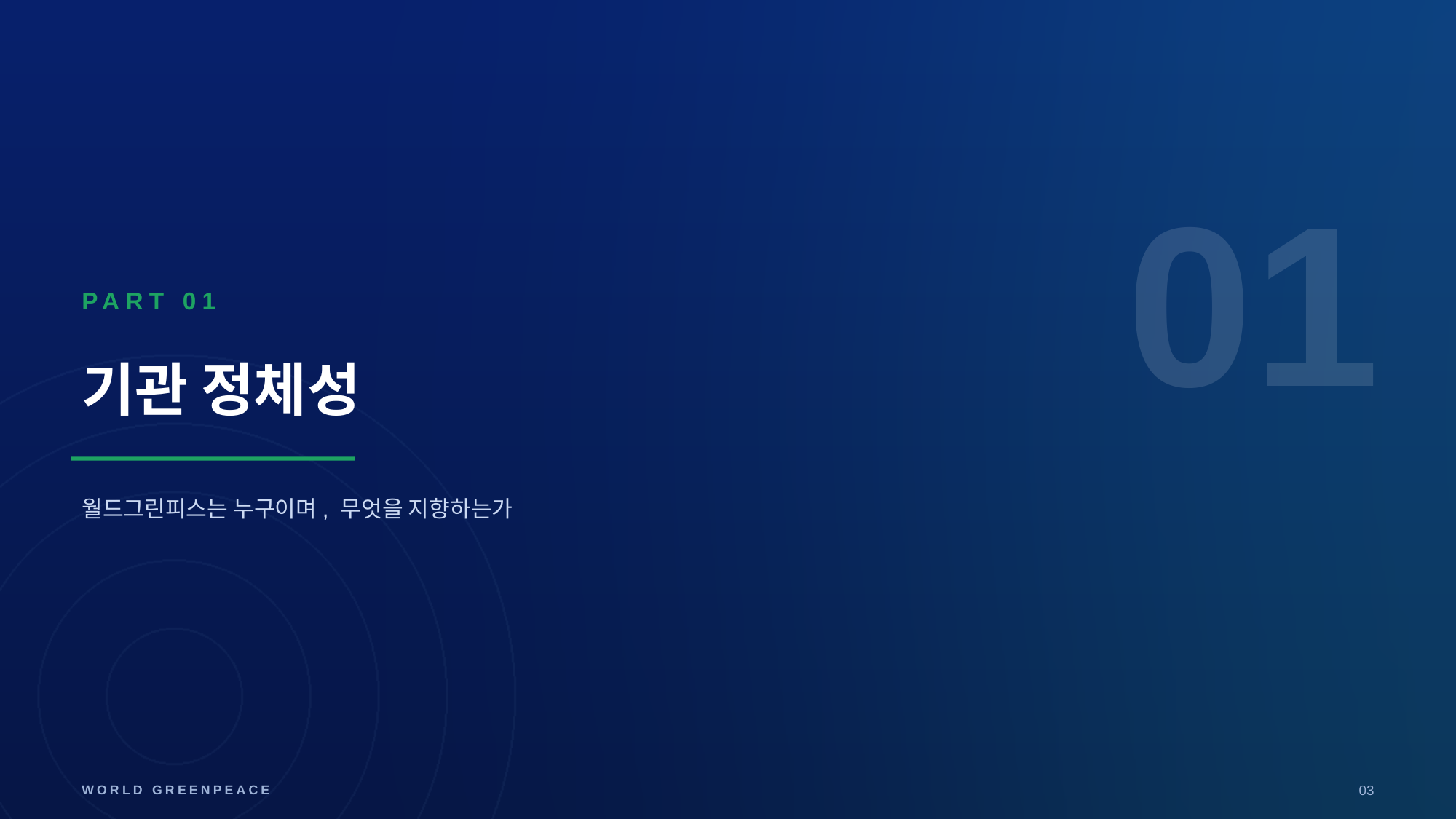

01
PART 01
기관 정체성

월드그린피스는 누구이며, 무엇을 지향하는가
WORLD GREENPEACE
03